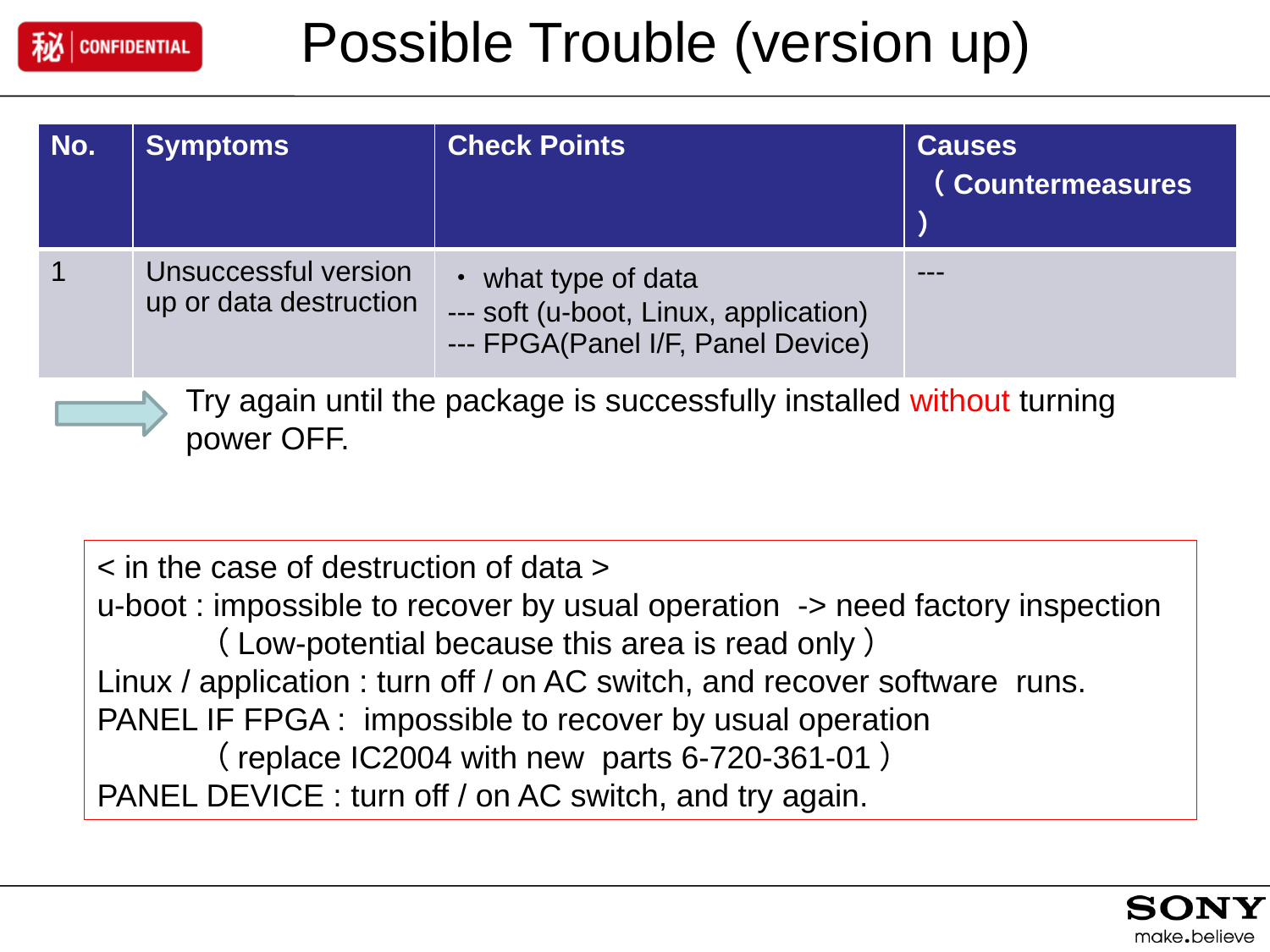

Possible Trouble (version up)
| No. | Symptoms | Check Points | Causes （Countermeasures） |
| --- | --- | --- | --- |
| 1 | Unsuccessful version up or data destruction | ・what type of data --- soft (u-boot, Linux, application) --- FPGA(Panel I/F, Panel Device) | --- |
Try again until the package is successfully installed without turning power OFF.

< in the case of destruction of data >
u-boot : impossible to recover by usual operation  -> need factory inspection
             （Low-potential because this area is read only）
Linux / application : turn off / on AC switch, and recover software  runs.
PANEL IF FPGA :  impossible to recover by usual operation
             （replace IC2004 with new  parts 6-720-361-01）
PANEL DEVICE : turn off / on AC switch, and try again.